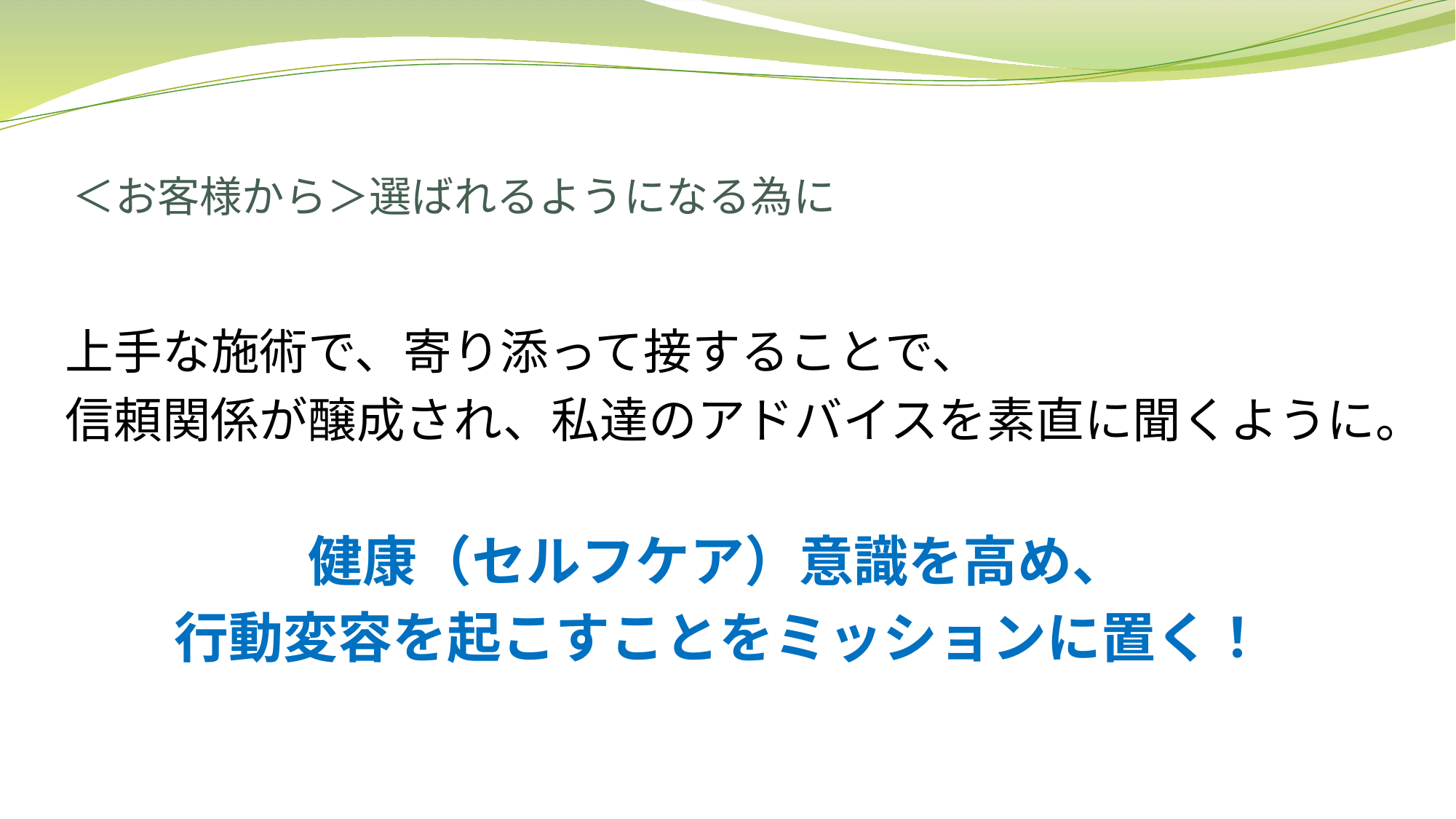

# ＜お客様から＞選ばれるようになる為に

上手な施術で、寄り添って接することで、
信頼関係が醸成され、私達のアドバイスを素直に聞くように。

　　　　　健康（セルフケア）意識を高め、
　　行動変容を起こすことをミッションに置く！